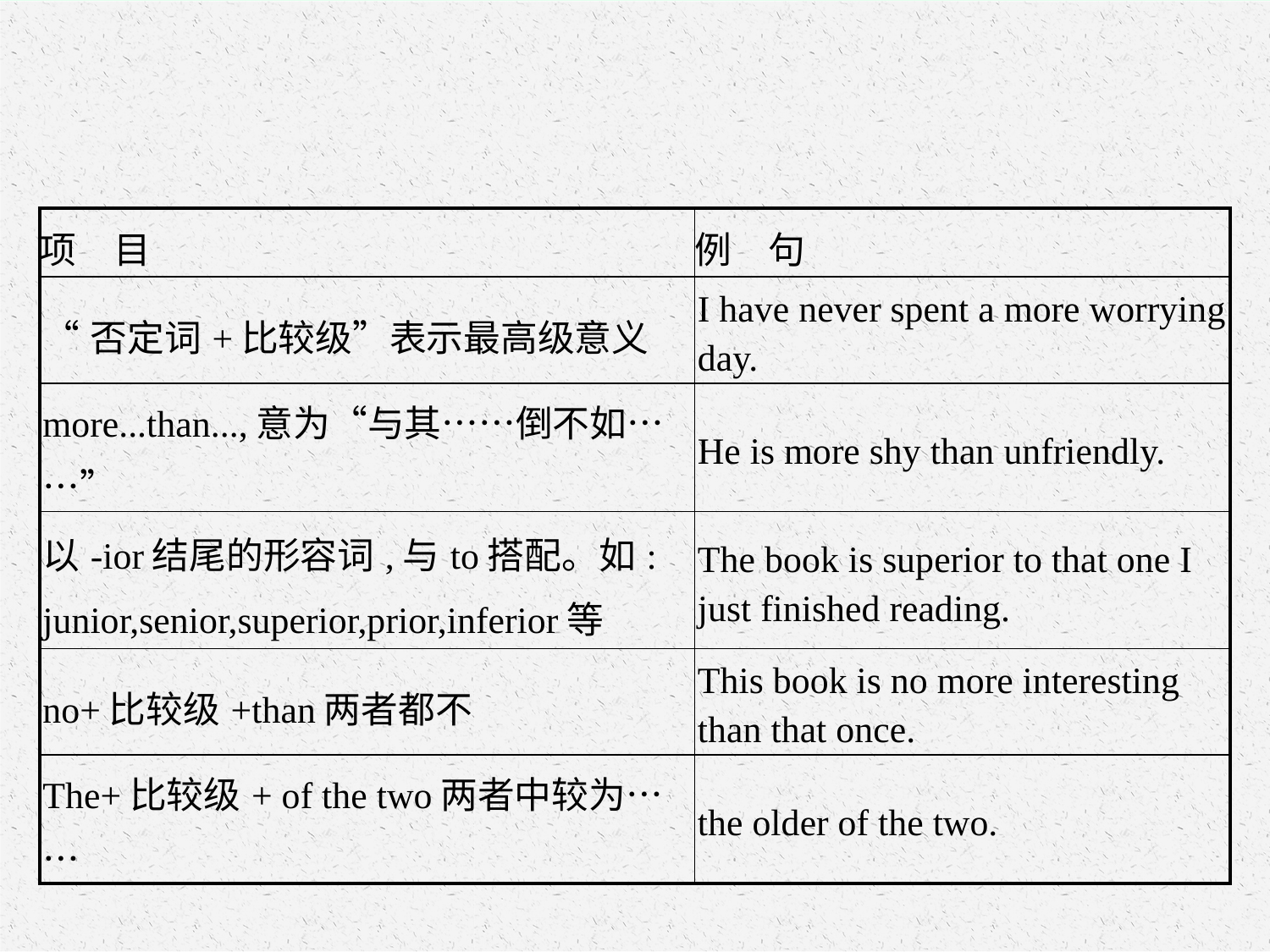

| 项　目 | 例　句 |
| --- | --- |
| “否定词+比较级”表示最高级意义 | I have never spent a more worrying day. |
| more...than...,意为“与其……倒不如……” | He is more shy than unfriendly. |
| 以-ior结尾的形容词,与to搭配。如: junior,senior,superior,prior,inferior等 | The book is superior to that one I just finished reading. |
| no+比较级+than两者都不 | This book is no more interesting than that once. |
| The+比较级+ of the two两者中较为…… | the older of the two. |